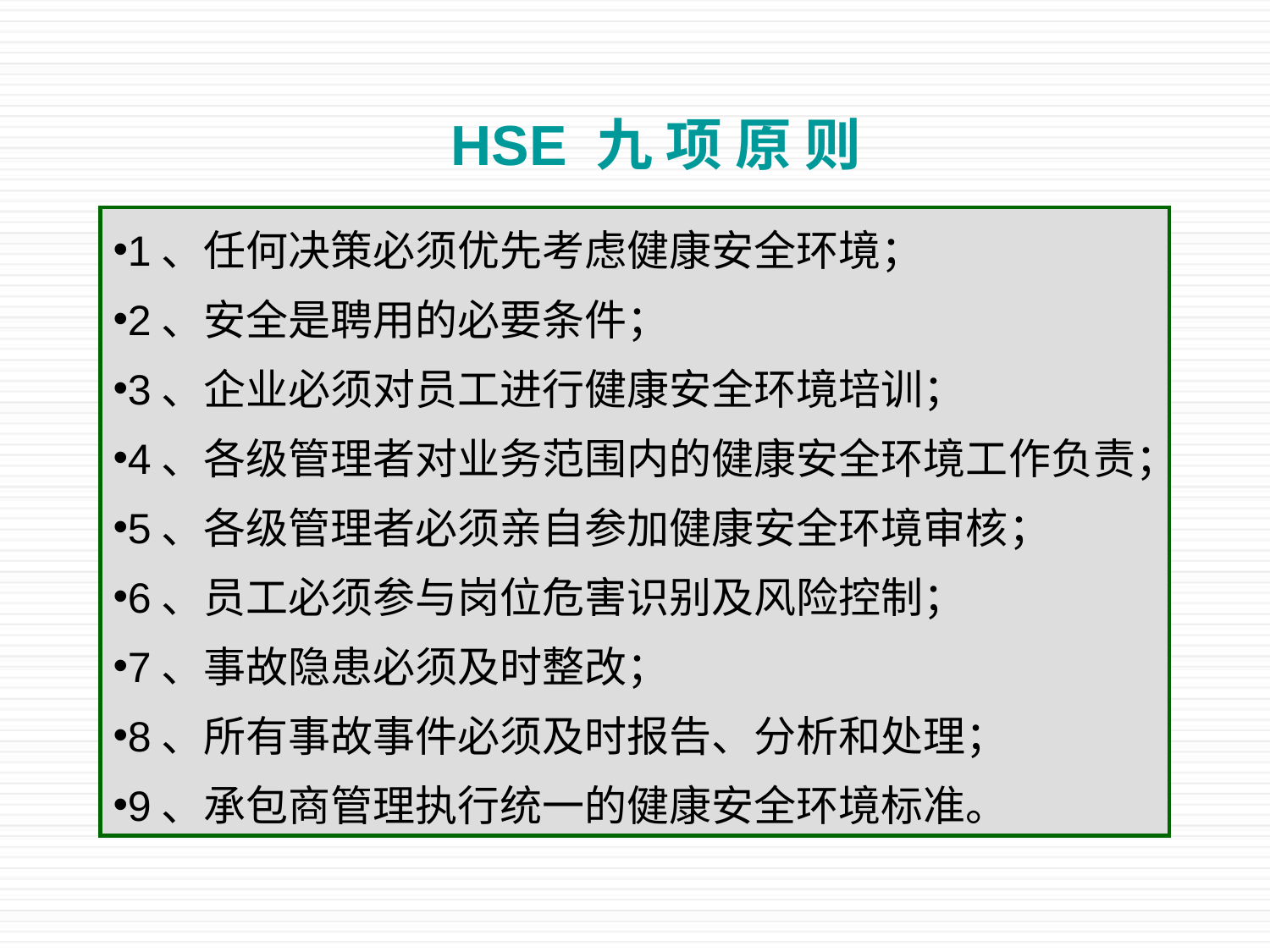

HSE 九 项 原 则
1、任何决策必须优先考虑健康安全环境；
2、安全是聘用的必要条件；
3、企业必须对员工进行健康安全环境培训；
4、各级管理者对业务范围内的健康安全环境工作负责；
5、各级管理者必须亲自参加健康安全环境审核；
6、员工必须参与岗位危害识别及风险控制；
7、事故隐患必须及时整改；
8、所有事故事件必须及时报告、分析和处理；
9、承包商管理执行统一的健康安全环境标准。